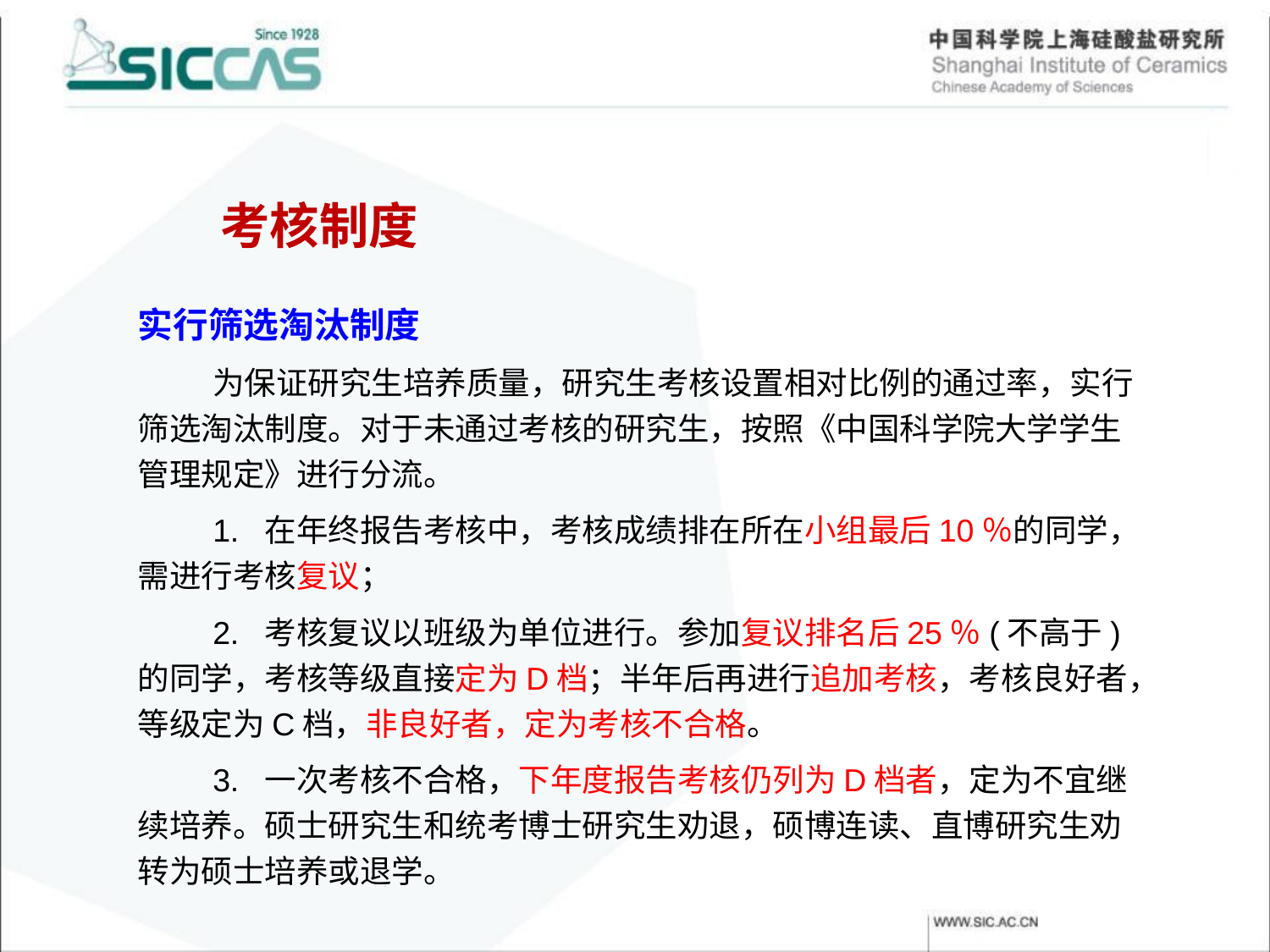

考核制度
实行筛选淘汰制度
为保证研究生培养质量，研究生考核设置相对比例的通过率，实行筛选淘汰制度。对于未通过考核的研究生，按照《中国科学院大学学生管理规定》进行分流。
1.	在年终报告考核中，考核成绩排在所在小组最后10％的同学，需进行考核复议；
2.	考核复议以班级为单位进行。参加复议排名后25％(不高于)的同学，考核等级直接定为D档；半年后再进行追加考核，考核良好者，等级定为C档，非良好者，定为考核不合格。
3.	一次考核不合格，下年度报告考核仍列为D档者，定为不宜继续培养。硕士研究生和统考博士研究生劝退，硕博连读、直博研究生劝转为硕士培养或退学。